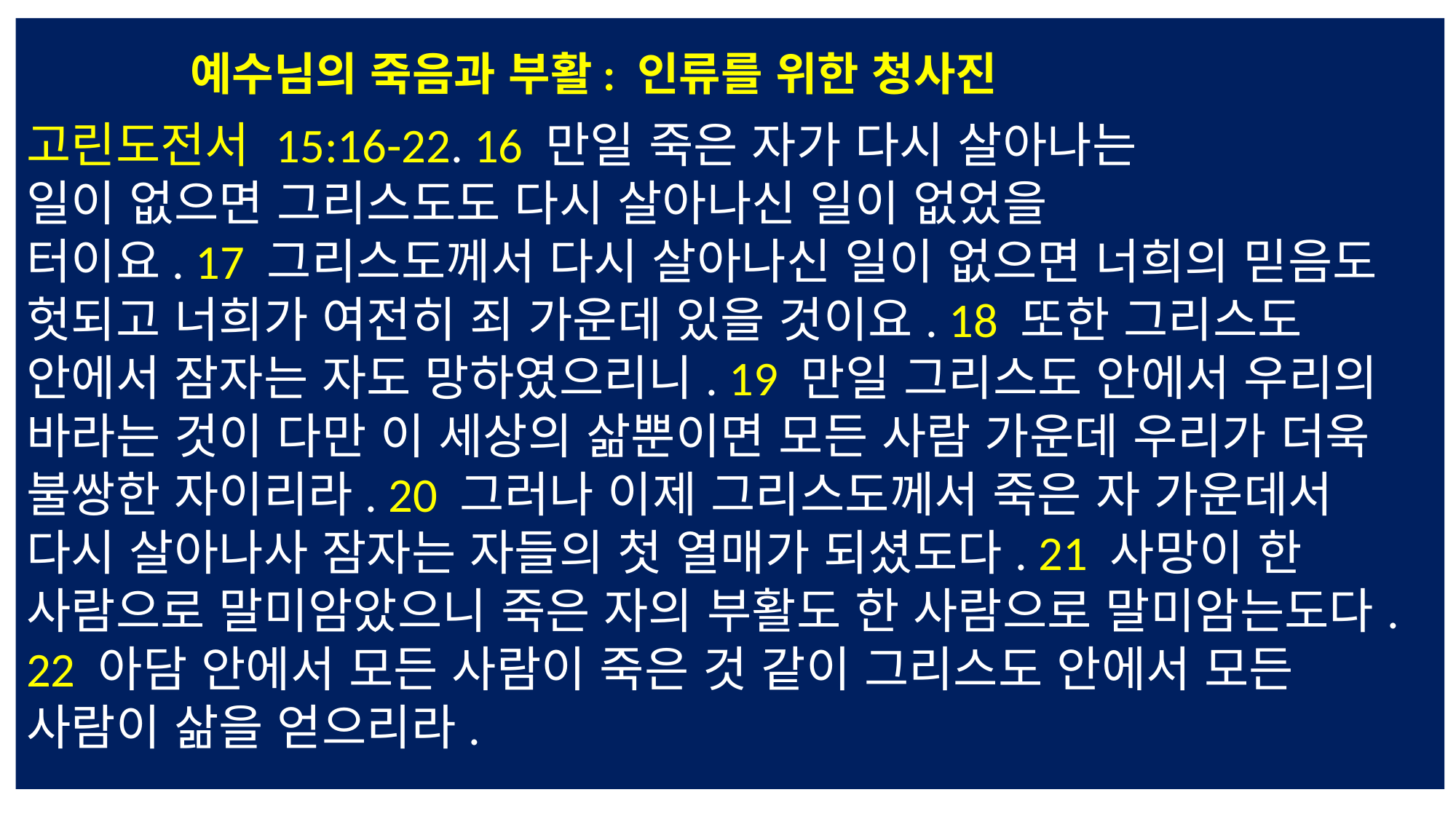

예수님의 죽음과 부활: 인류를 위한 청사진

고린도전서 15:16-22. 16 만일 죽은 자가 다시 살아나는
일이 없으면 그리스도도 다시 살아나신 일이 없었을
터이요. 17 그리스도께서 다시 살아나신 일이 없으면 너희의 믿음도 헛되고 너희가 여전히 죄 가운데 있을 것이요. 18 또한 그리스도 안에서 잠자는 자도 망하였으리니. 19 만일 그리스도 안에서 우리의 바라는 것이 다만 이 세상의 삶뿐이면 모든 사람 가운데 우리가 더욱 불쌍한 자이리라. 20 그러나 이제 그리스도께서 죽은 자 가운데서 다시 살아나사 잠자는 자들의 첫 열매가 되셨도다. 21 사망이 한 사람으로 말미암았으니 죽은 자의 부활도 한 사람으로 말미암는도다. 22 아담 안에서 모든 사람이 죽은 것 같이 그리스도 안에서 모든 사람이 삶을 얻으리라.